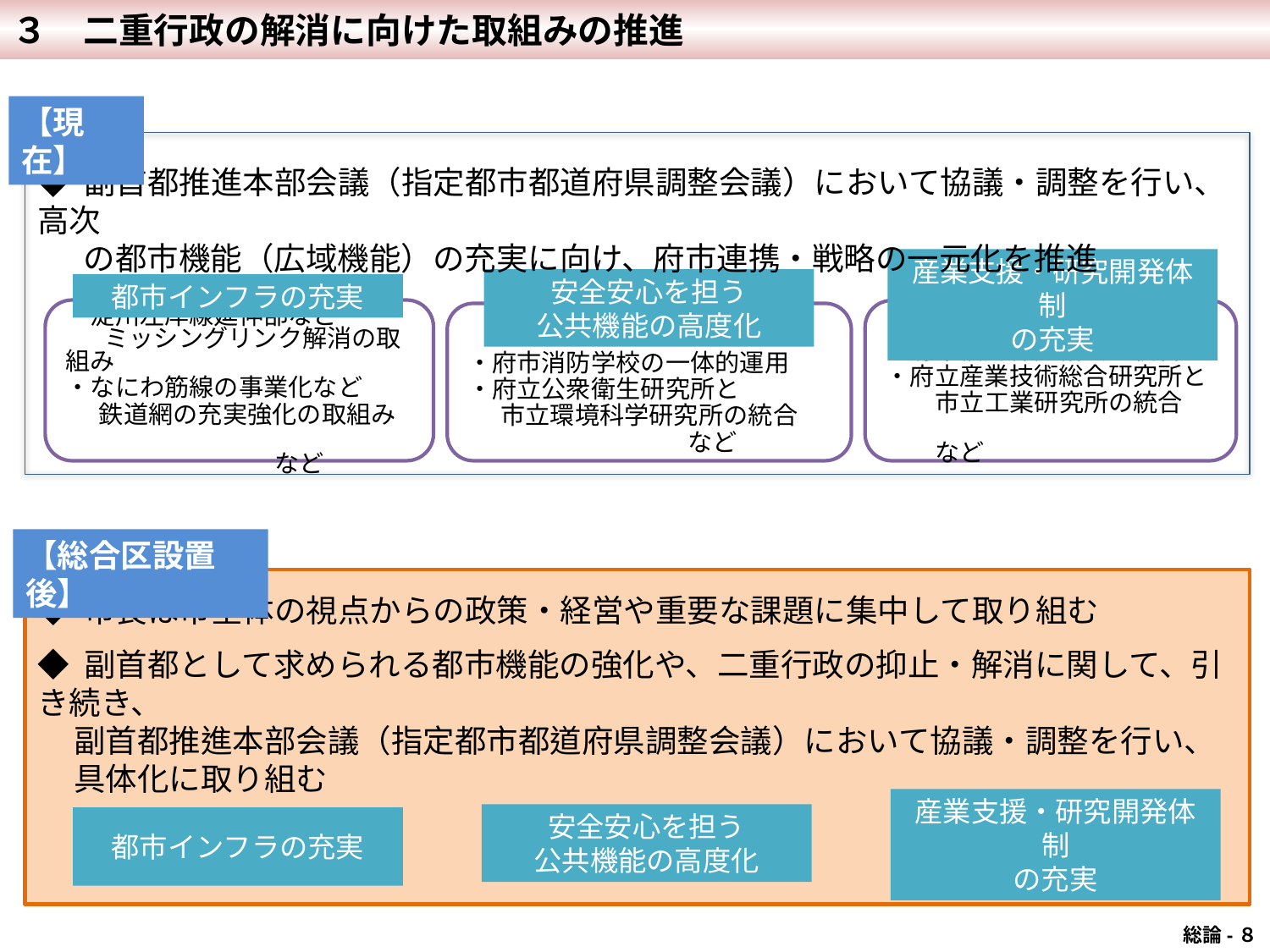

３　二重行政の解消に向けた取組みの推進
【現在】

◆ 副首都推進本部会議（指定都市都道府県調整会議）において協議・調整を行い、高次
　  の都市機能（広域機能）の充実に向け、府市連携・戦略の一元化を推進
産業支援・研究開発体制
の充実
安全安心を担う
公共機能の高度化
都市インフラの充実

・淀川左岸線延伸部など
      ミッシングリンク解消の取組み
・なにわ筋線の事業化など
     鉄道網の充実強化の取組み
                                     など

・府市信用保証協会の統合
・府立産業技術総合研究所と
        市立工業研究所の統合
　　　　　　　　　　　　　　　など

・府市消防学校の一体的運用
・府立公衆衛生研究所と
     市立環境科学研究所の統合
                                       など
【総合区設置後】
◆ 市長は市全体の視点からの政策・経営や重要な課題に集中して取り組む

◆ 副首都として求められる都市機能の強化や、二重行政の抑止・解消に関して、引き続き、
    副首都推進本部会議（指定都市都道府県調整会議）において協議・調整を行い、
    具体化に取り組む

安全安心を担う
公共機能の高度化
産業支援・研究開発体制
の充実
都市インフラの充実
 総論-８